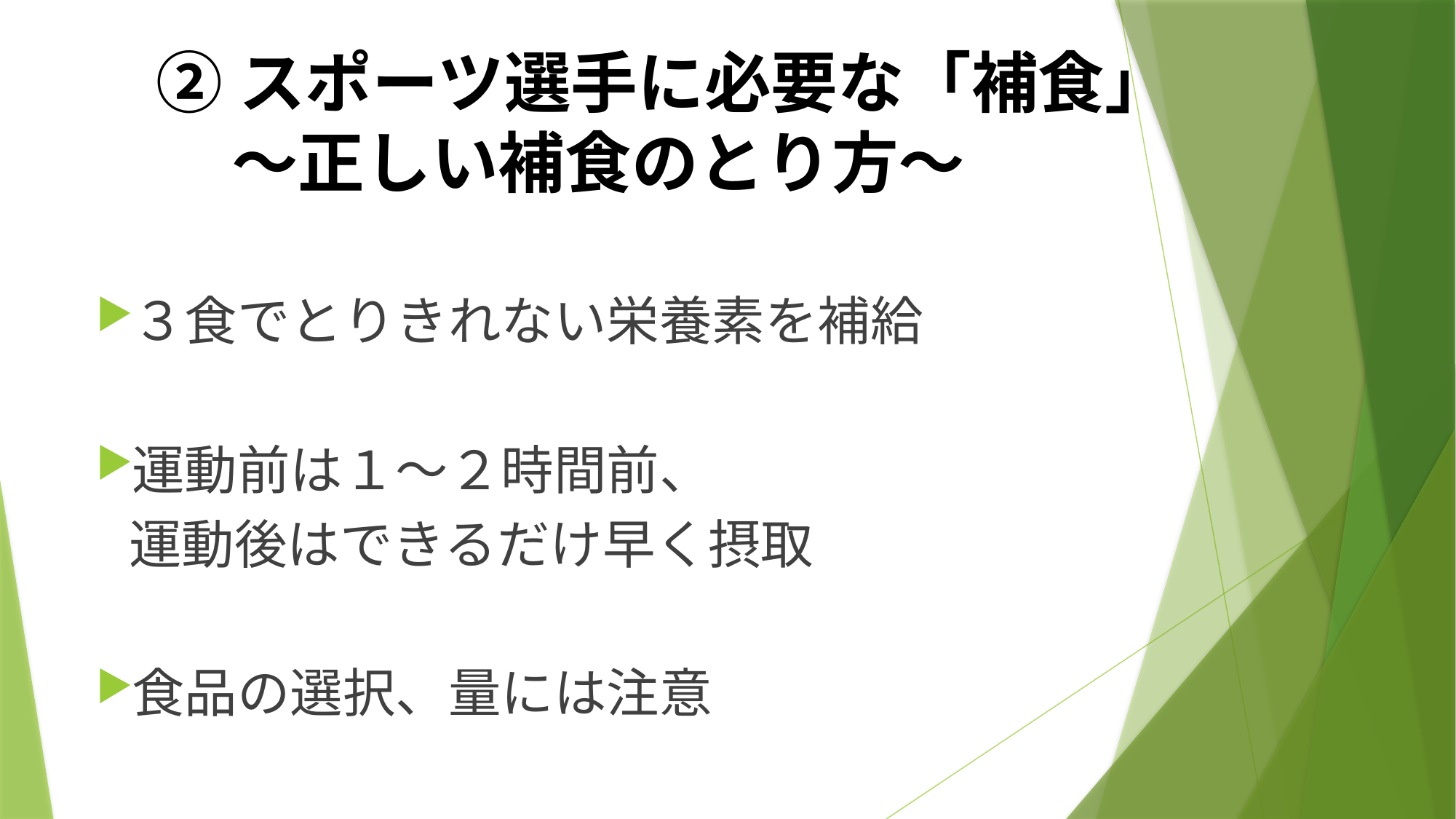

# ②スポーツ選手に必要な「補食」 ～正しい補食のとり方～
３食でとりきれない栄養素を補給

運動前は１～２時間前、
  運動後はできるだけ早く摂取

食品の選択、量には注意